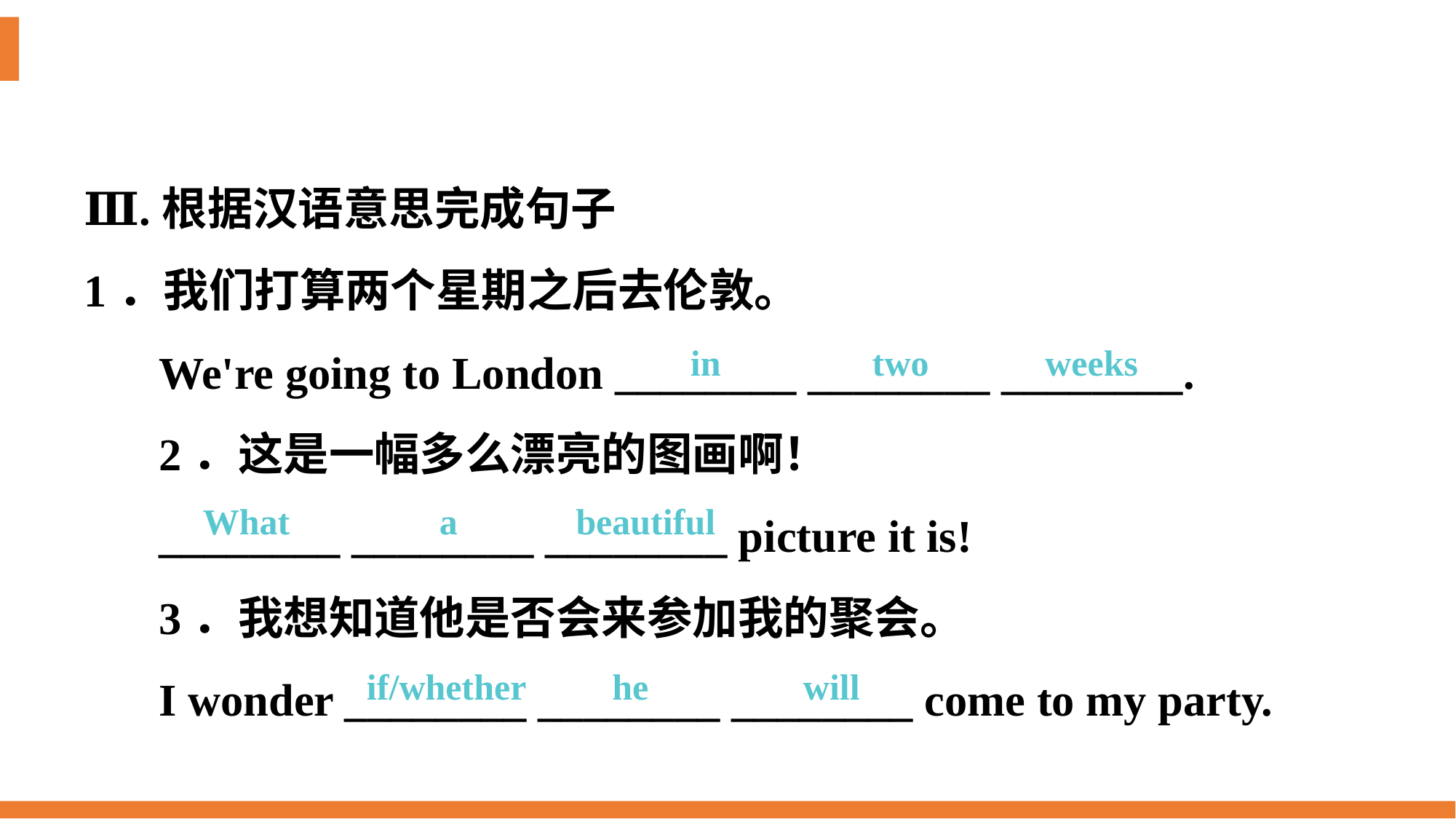

Ⅲ.根据汉语意思完成句子
1．我们打算两个星期之后去伦敦。
We're going to London ________ ________ ________.
2．这是一幅多么漂亮的图画啊！
________ ________ ________ picture it is!
3．我想知道他是否会来参加我的聚会。
I wonder ________ ________ ________ come to my party.
in 	        two	   weeks
What 		  a 	     beautiful
if/whether 	   he 		will